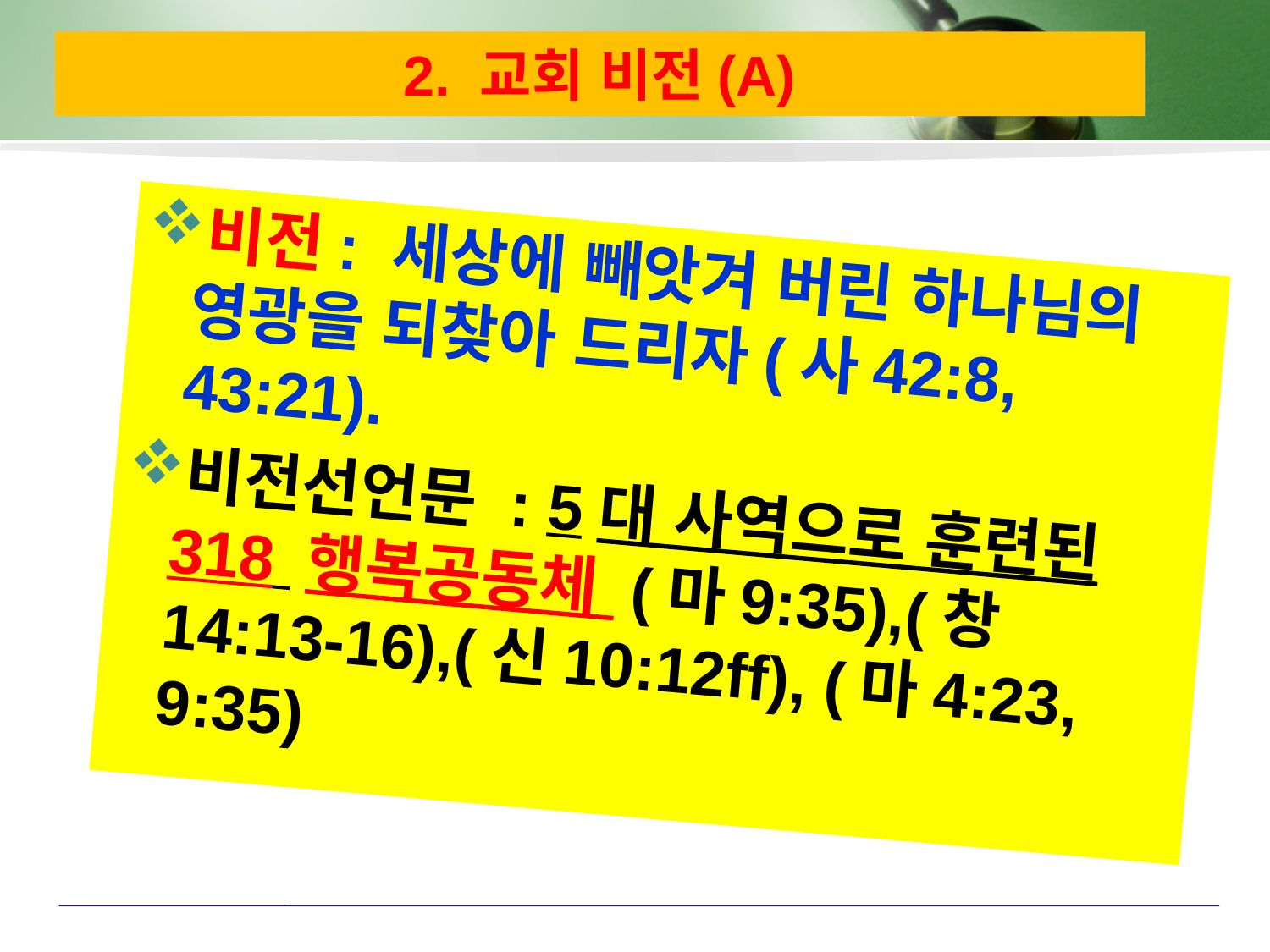

# 2. 교회 비전(A)
비전: 세상에 빼앗겨 버린 하나님의 영광을 되찾아 드리자(사42:8, 43:21).
비전선언문 : 5대 사역으로 훈련된 318 행복공동체 (마9:35),(창14:13-16),(신10:12ff), (마4:23, 9:35)